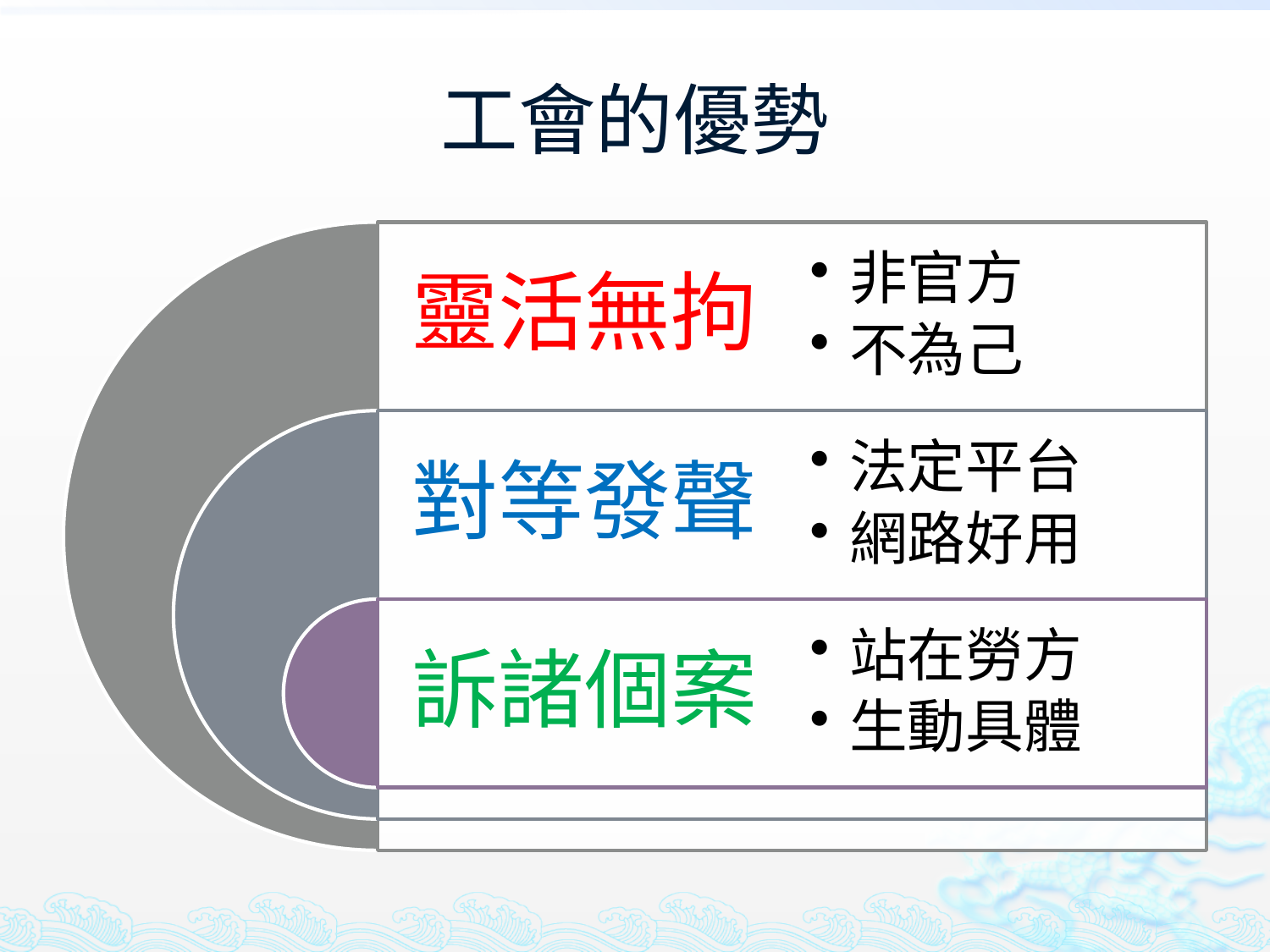

# 工會的優勢
靈活無拘
對等發聲
訴諸個案
非官方
不為己
法定平台
網路好用
站在勞方
生動具體